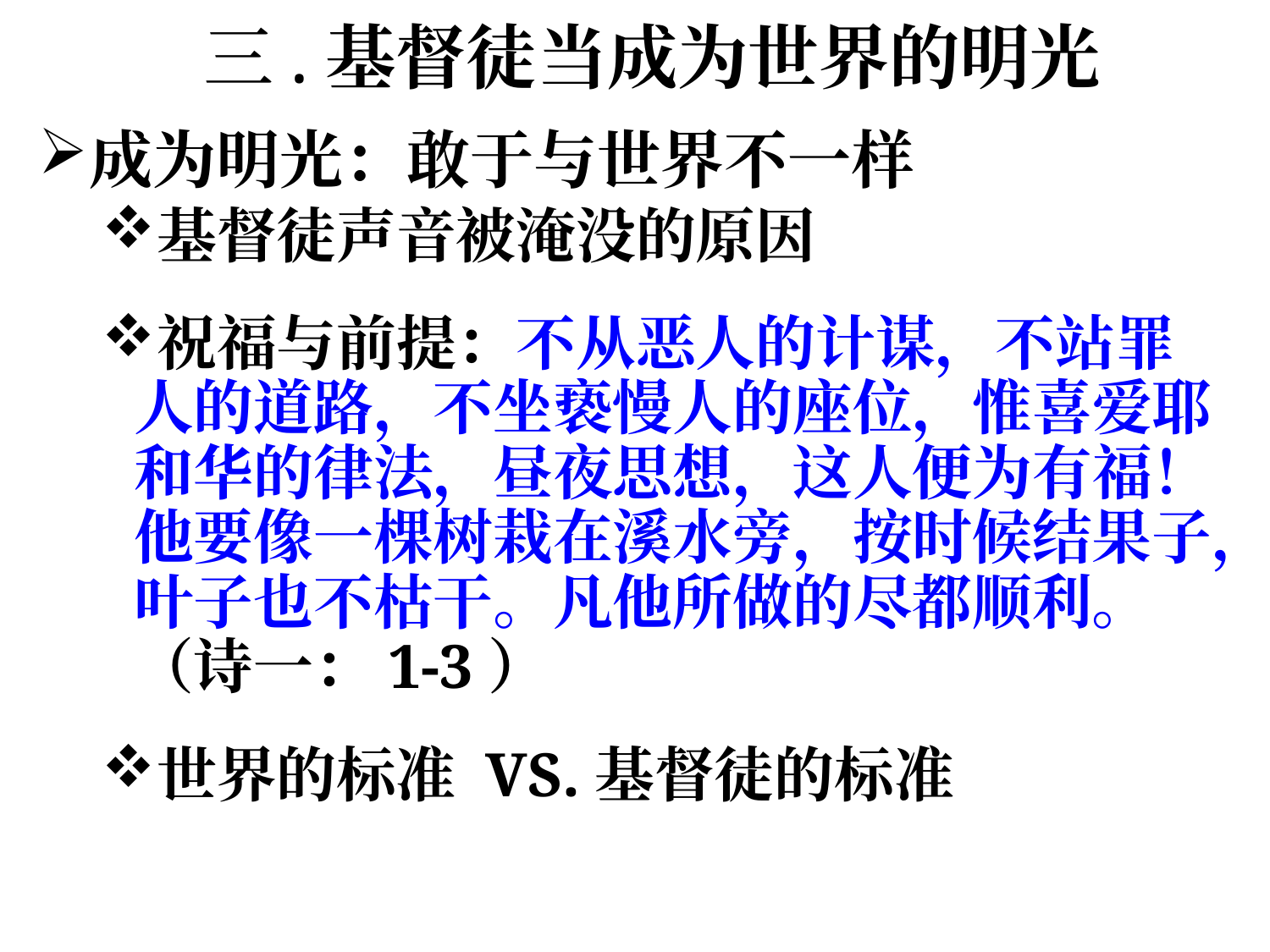

# 三.基督徒当成为世界的明光
成为明光：敢于与世界不一样
基督徒声音被淹没的原因

祝福与前提：不从恶人的计谋，不站罪人的道路，不坐亵慢人的座位，惟喜爱耶和华的律法，昼夜思想，这人便为有福！他要像一棵树栽在溪水旁，按时候结果子，叶子也不枯干。凡他所做的尽都顺利。（诗一：1-3）

世界的标准 VS.基督徒的标准